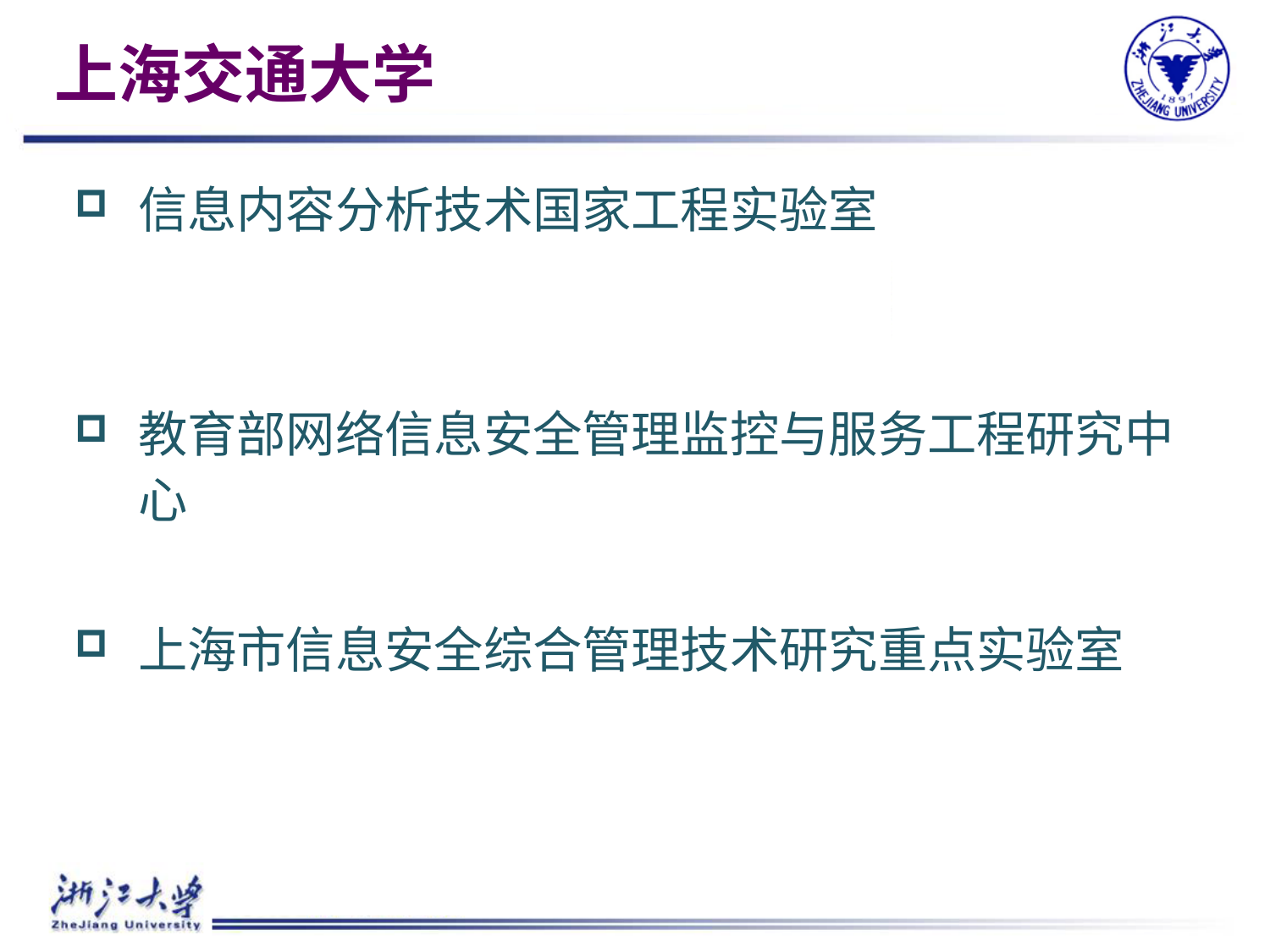

# 上海交通大学
信息内容分析技术国家工程实验室

教育部网络信息安全管理监控与服务工程研究中心

上海市信息安全综合管理技术研究重点实验室